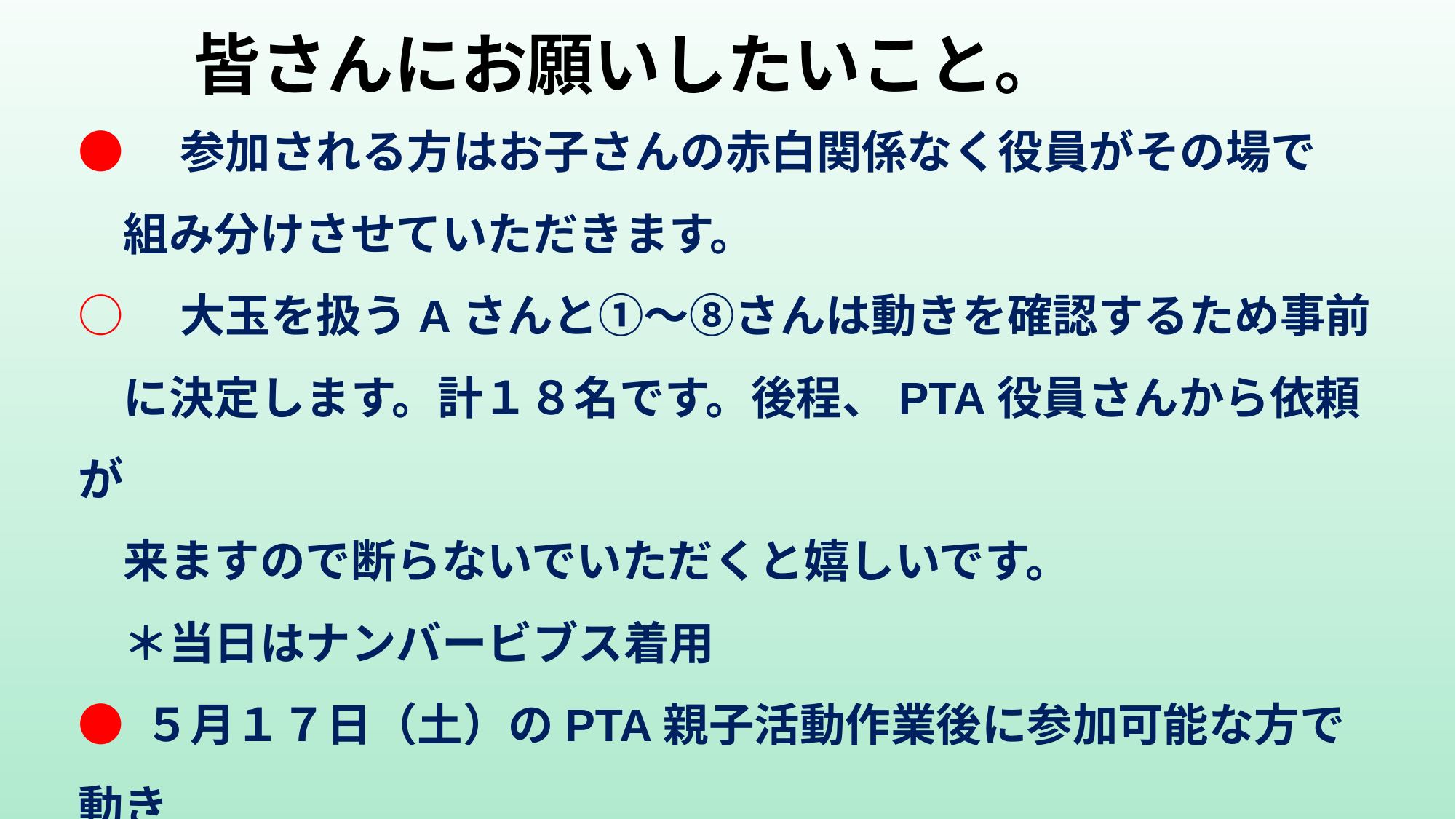

皆さんにお願いしたいこと。
●　参加される方はお子さんの赤白関係なく役員がその場で
　組み分けさせていただきます。
○　大玉を扱うAさんと①～⑧さんは動きを確認するため事前
　に決定します。計１８名です。後程、PTA役員さんから依頼が
　来ますので断らないでいただくと嬉しいです。
　＊当日はナンバービブス着用
● ５月１７日（土）のPTA親子活動作業後に参加可能な方で動き
　方を説明の紙を見ながら確認します。